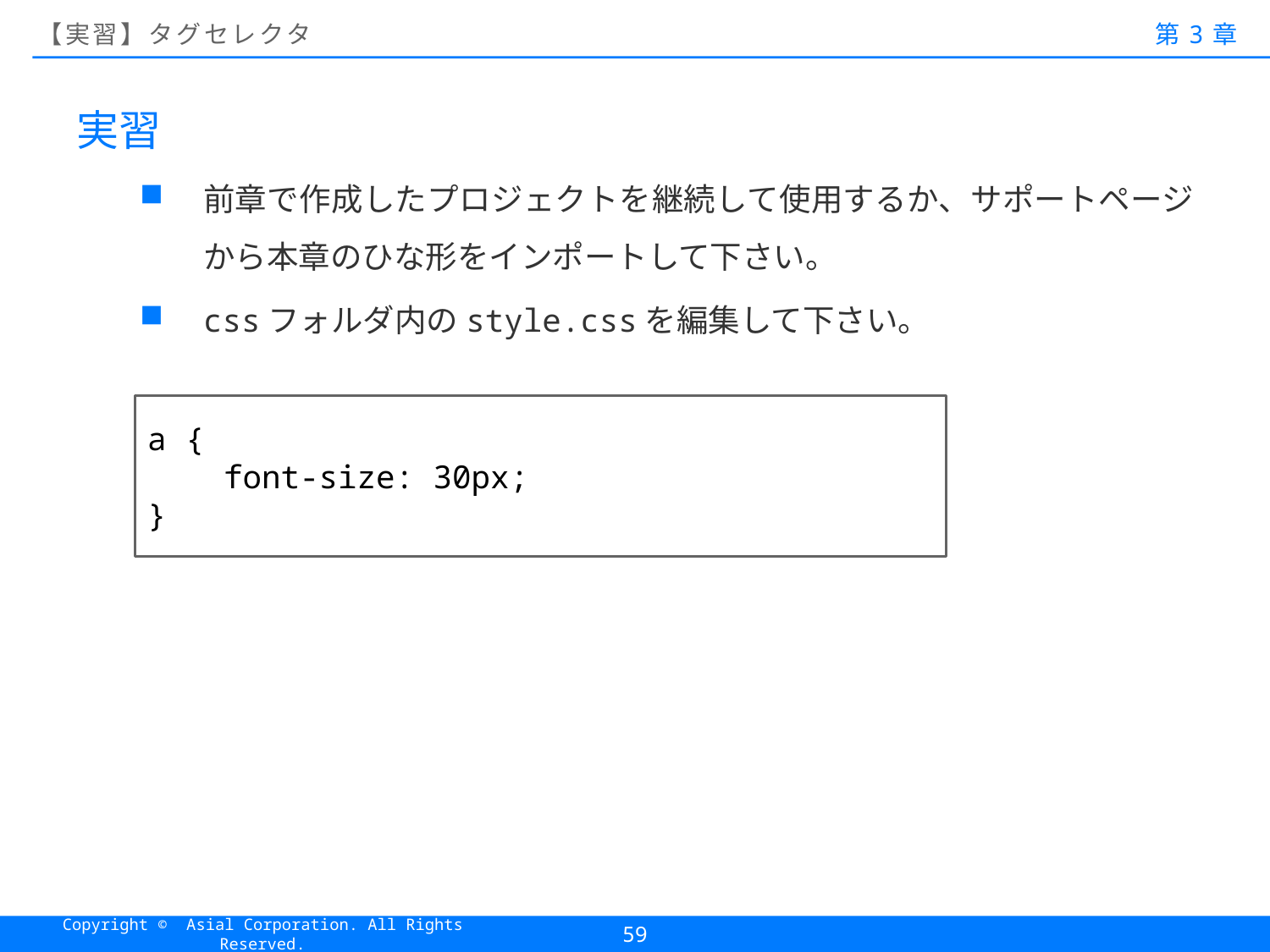

# 【実習】タグセレクタ
第3章
実習
前章で作成したプロジェクトを継続して使用するか、サポートページから本章のひな形をインポートして下さい。
cssフォルダ内のstyle.cssを編集して下さい。
a {
    font-size: 30px;
}
59